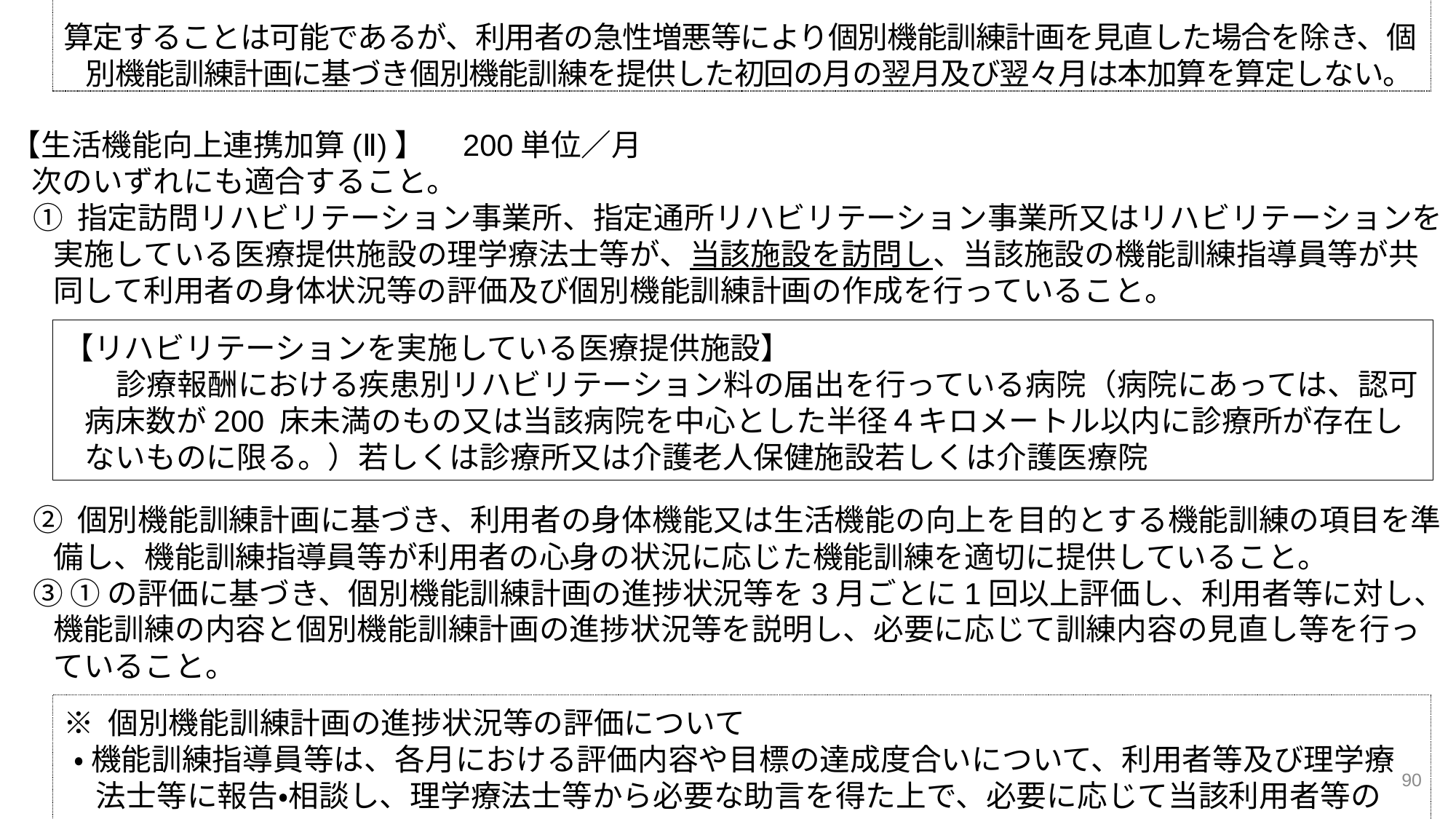

算定することは可能であるが、利用者の急性増悪等により個別機能訓練計画を見直した場合を除き、個別機能訓練計画に基づき個別機能訓練を提供した初回の月の翌月及び翌々月は本加算を算定しない。
【生活機能向上連携加算(Ⅱ)】　200単位／月
次のいずれにも適合すること。
① 指定訪問リハビリテーション事業所、指定通所リハビリテーション事業所又はリハビリテーションを実施している医療提供施設の理学療法士等が、当該施設を訪問し、当該施設の機能訓練指導員等が共同して利用者の身体状況等の評価及び個別機能訓練計画の作成を行っていること。

② 個別機能訓練計画に基づき、利用者の身体機能又は生活機能の向上を目的とする機能訓練の項目を準備し、機能訓練指導員等が利用者の心身の状況に応じた機能訓練を適切に提供していること。
③ ①の評価に基づき、個別機能訓練計画の進捗状況等を3月ごとに1回以上評価し、利用者等に対し、機能訓練の内容と個別機能訓練計画の進捗状況等を説明し、必要に応じて訓練内容の見直し等を行っていること。

【リハビリテーションを実施している医療提供施設】
診療報酬における疾患別リハビリテーション料の届出を行っている病院（病院にあっては、認可病床数が200 床未満のもの又は当該病院を中心とした半径４キロメートル以内に診療所が存在しないものに限る。）若しくは診療所又は介護老人保健施設若しくは介護医療院

※ 個別機能訓練計画の進捗状況等の評価について
・ 機能訓練指導員等は、各月における評価内容や目標の達成度合いについて、利用者等及び理学療法士等に報告・相談し、理学療法士等から必要な助言を得た上で、必要に応じて当該利用者等の

90